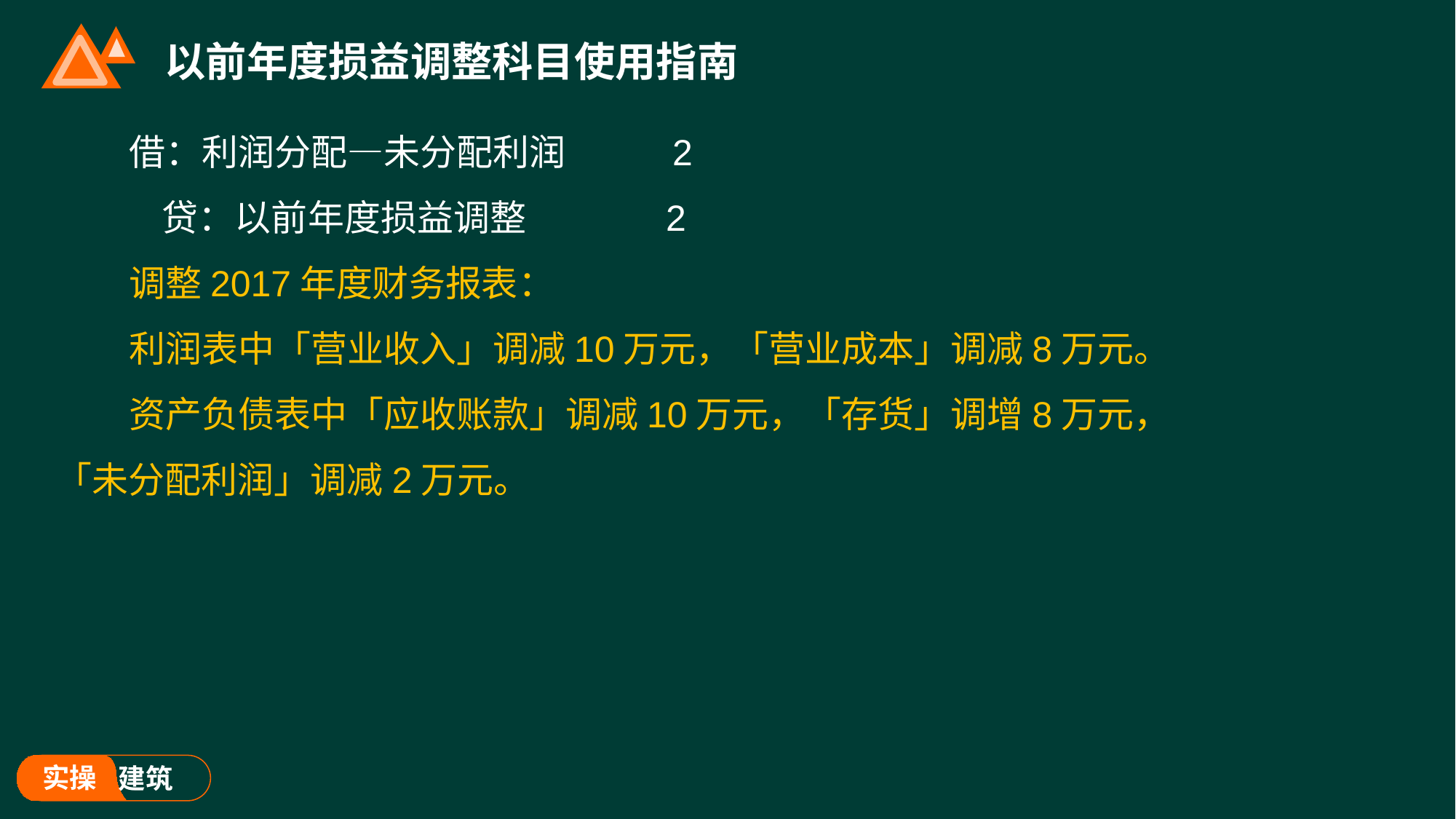

# 以前年度损益调整科目使用指南
借：利润分配—未分配利润            2
   贷：以前年度损益调整                2
调整2017年度财务报表：
利润表中「营业收入」调减10万元，「营业成本」调减8万元。
资产负债表中「应收账款」调减10万元，「存货」调增8万元，「未分配利润」调减2万元。